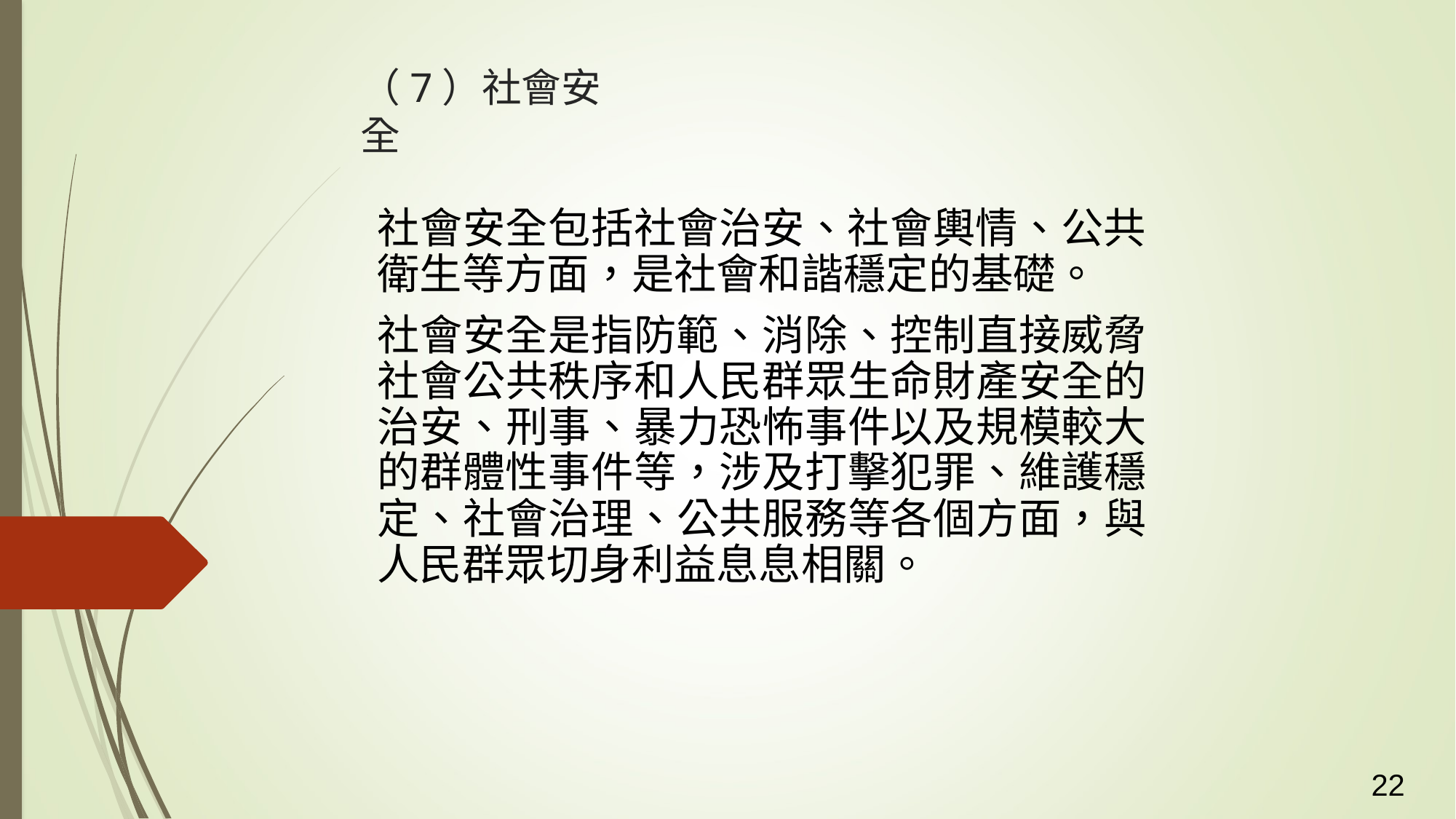

# （7）社會安全
社會安全包括社會治安、社會輿情、公共衛生等方面，是社會和諧穩定的基礎。
社會安全是指防範、消除、控制直接威脅社會公共秩序和人民群眾生命財產安全的治安、刑事、暴力恐怖事件以及規模較大的群體性事件等，涉及打擊犯罪、維護穩定、社會治理、公共服務等各個方面，與人民群眾切身利益息息相關。
22